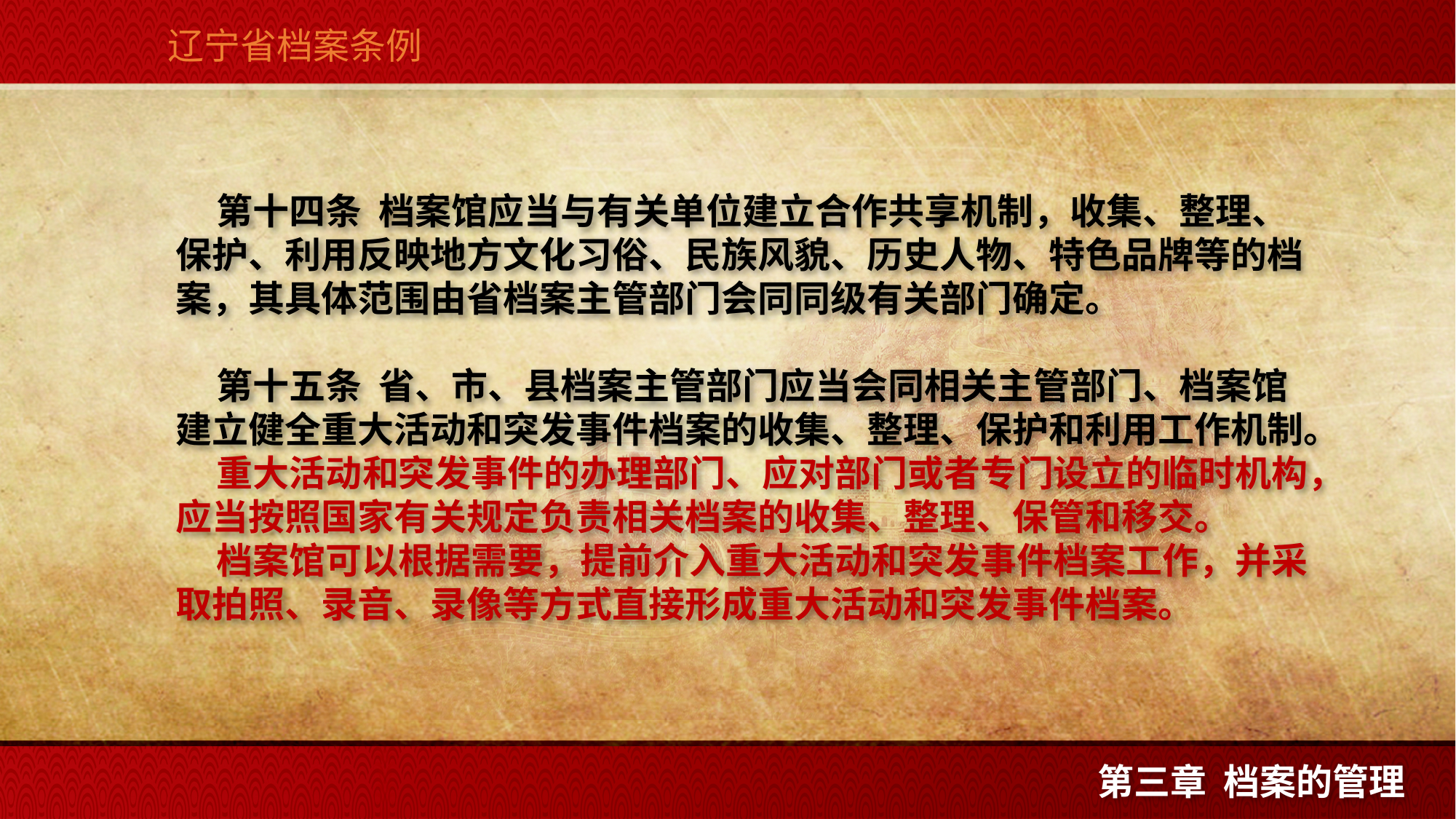

辽宁省档案条例
    第十四条  档案馆应当与有关单位建立合作共享机制，收集、整理、保护、利用反映地方文化习俗、民族风貌、历史人物、特色品牌等的档案，其具体范围由省档案主管部门会同同级有关部门确定。

    第十五条  省、市、县档案主管部门应当会同相关主管部门、档案馆建立健全重大活动和突发事件档案的收集、整理、保护和利用工作机制。
    重大活动和突发事件的办理部门、应对部门或者专门设立的临时机构，应当按照国家有关规定负责相关档案的收集、整理、保管和移交。
    档案馆可以根据需要，提前介入重大活动和突发事件档案工作，并采取拍照、录音、录像等方式直接形成重大活动和突发事件档案。
第三章  档案的管理